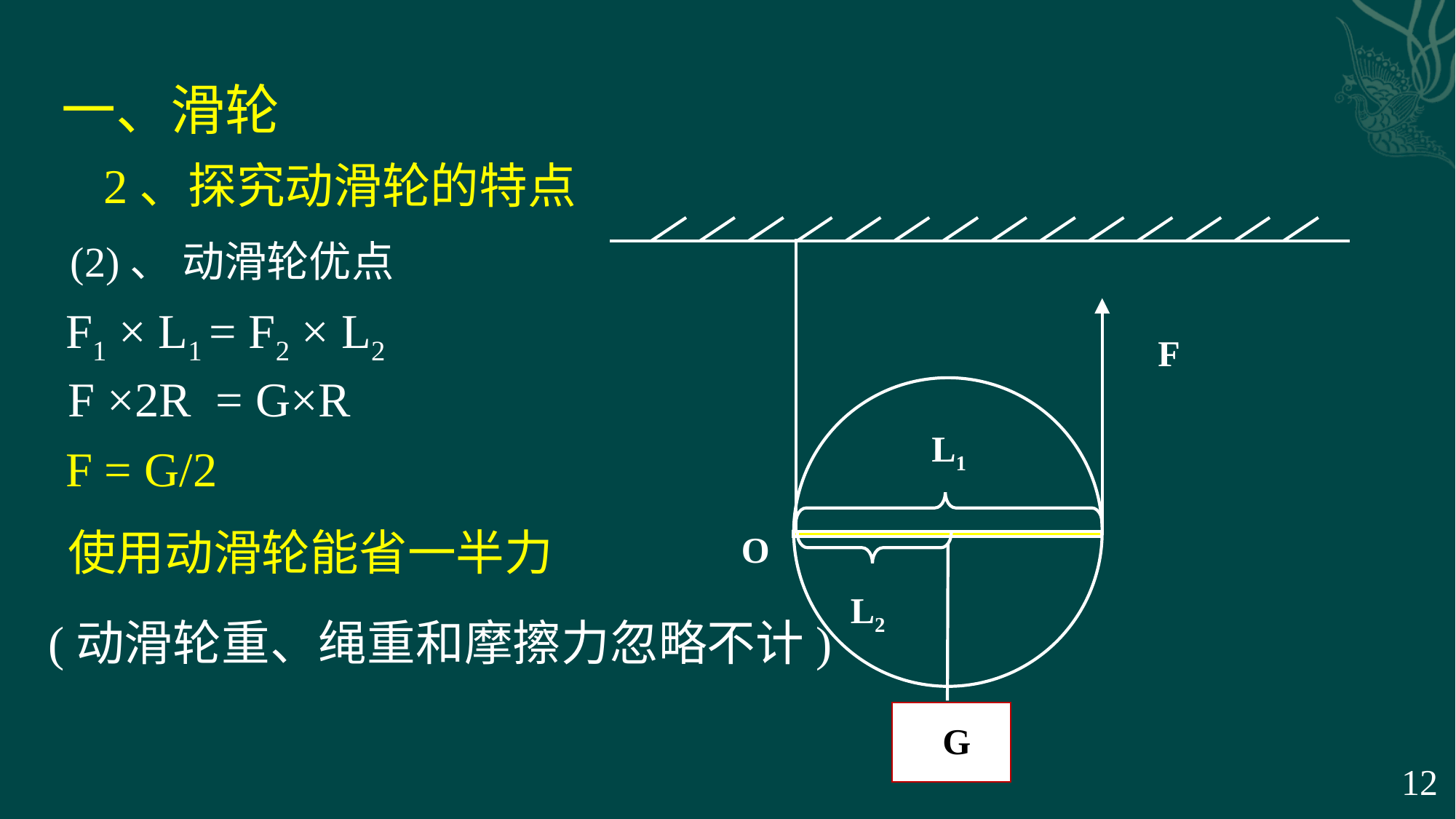

一、滑轮
2、探究动滑轮的特点
(2)、 动滑轮优点
F1 × L1 = F2 × L2
F

F ×2R  = G×R

L1
F = G/2

O
使用动滑轮能省一半力

L2
(动滑轮重、绳重和摩擦力忽略不计)

G
12